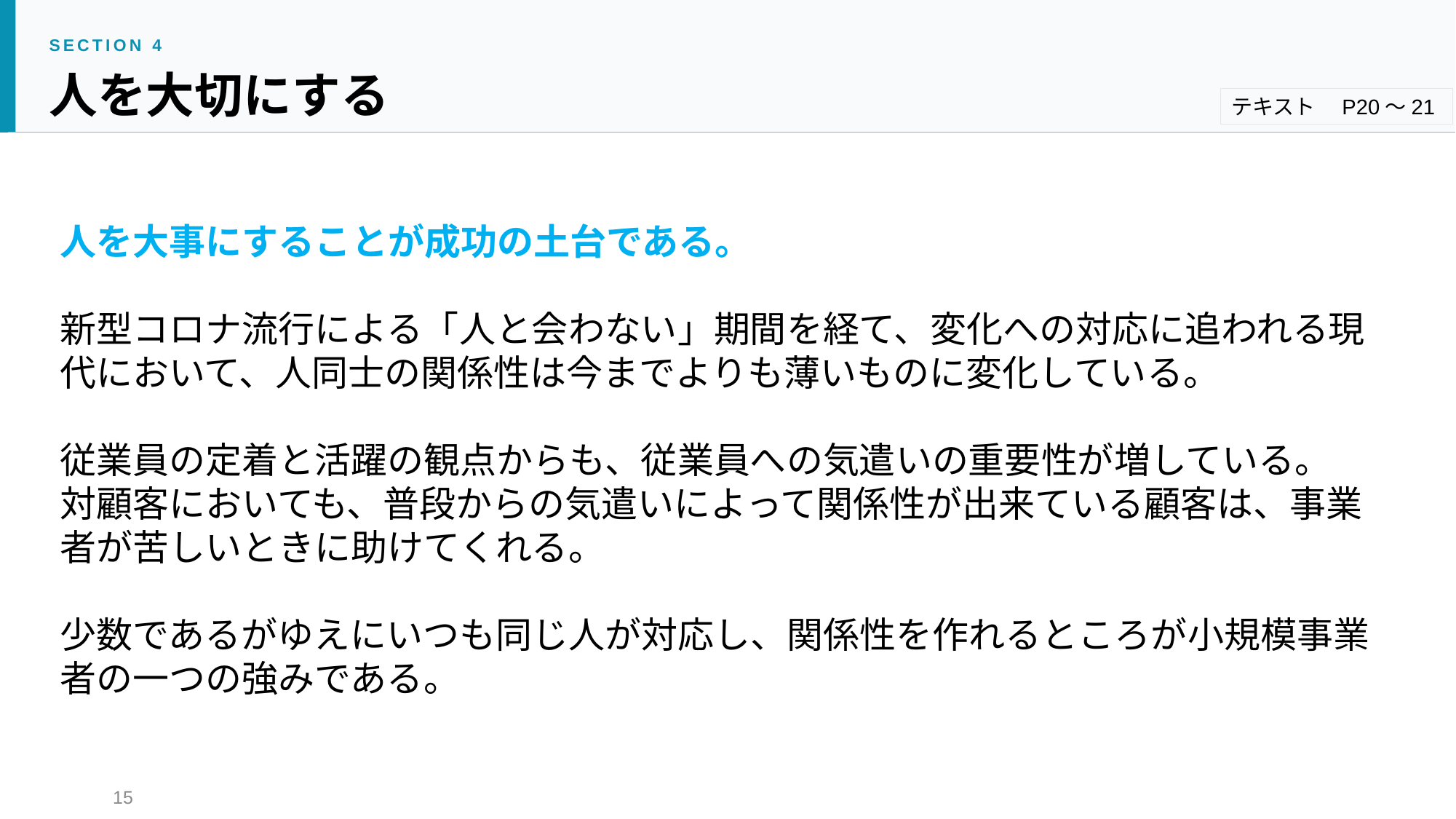

SECTION 4
人を大切にする
テキスト　P20～21
人を大事にすることが成功の土台である。

新型コロナ流行による「人と会わない」期間を経て、変化への対応に追われる現代において、人同士の関係性は今までよりも薄いものに変化している。

従業員の定着と活躍の観点からも、従業員への気遣いの重要性が増している。
対顧客においても、普段からの気遣いによって関係性が出来ている顧客は、事業者が苦しいときに助けてくれる。

少数であるがゆえにいつも同じ人が対応し、関係性を作れるところが小規模事業者の一つの強みである。
15